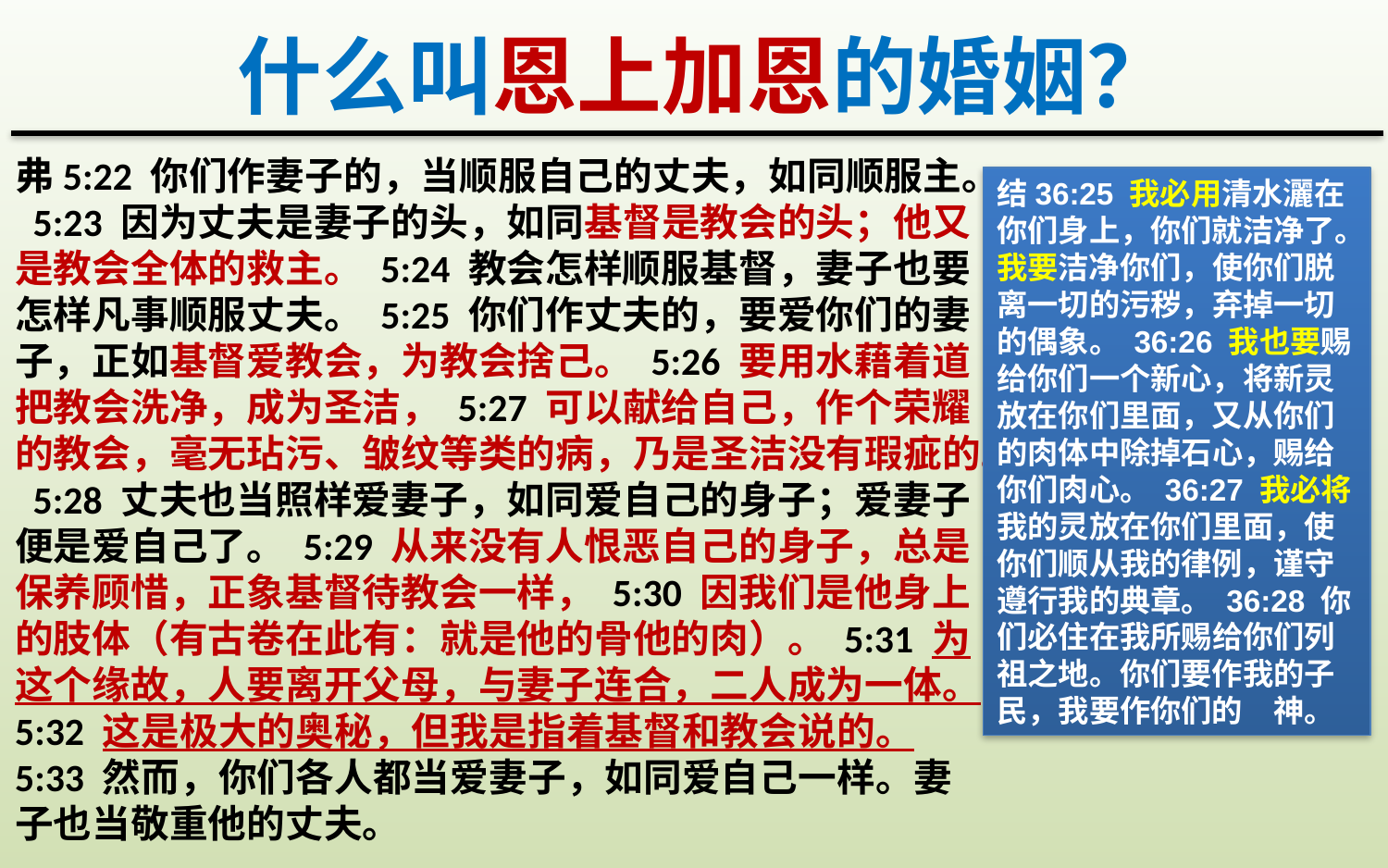

什么叫恩上加恩的婚姻？
弗5:22 你们作妻子的，当顺服自己的丈夫，如同顺服主。 5:23 因为丈夫是妻子的头，如同基督是教会的头；他又是教会全体的救主。 5:24 教会怎样顺服基督，妻子也要怎样凡事顺服丈夫。 5:25 你们作丈夫的，要爱你们的妻子，正如基督爱教会，为教会捨己。 5:26 要用水藉着道把教会洗净，成为圣洁， 5:27 可以献给自己，作个荣耀的教会，毫无玷污、皱纹等类的病，乃是圣洁没有瑕疵的。 5:28 丈夫也当照样爱妻子，如同爱自己的身子；爱妻子便是爱自己了。 5:29 从来没有人恨恶自己的身子，总是保养顾惜，正象基督待教会一样， 5:30 因我们是他身上的肢体（有古卷在此有：就是他的骨他的肉）。 5:31 为这个缘故，人要离开父母，与妻子连合，二人成为一体。 5:32 这是极大的奥秘，但我是指着基督和教会说的。 5:33 然而，你们各人都当爱妻子，如同爱自己一样。妻子也当敬重他的丈夫。
结36:25 我必用清水灑在你们身上，你们就洁净了。我要洁净你们，使你们脱离一切的污秽，弃掉一切的偶象。 36:26 我也要赐给你们一个新心，将新灵放在你们里面，又从你们的肉体中除掉石心，赐给你们肉心。 36:27 我必将我的灵放在你们里面，使你们顺从我的律例，谨守遵行我的典章。 36:28 你们必住在我所赐给你们列祖之地。你们要作我的子民，我要作你们的　神。